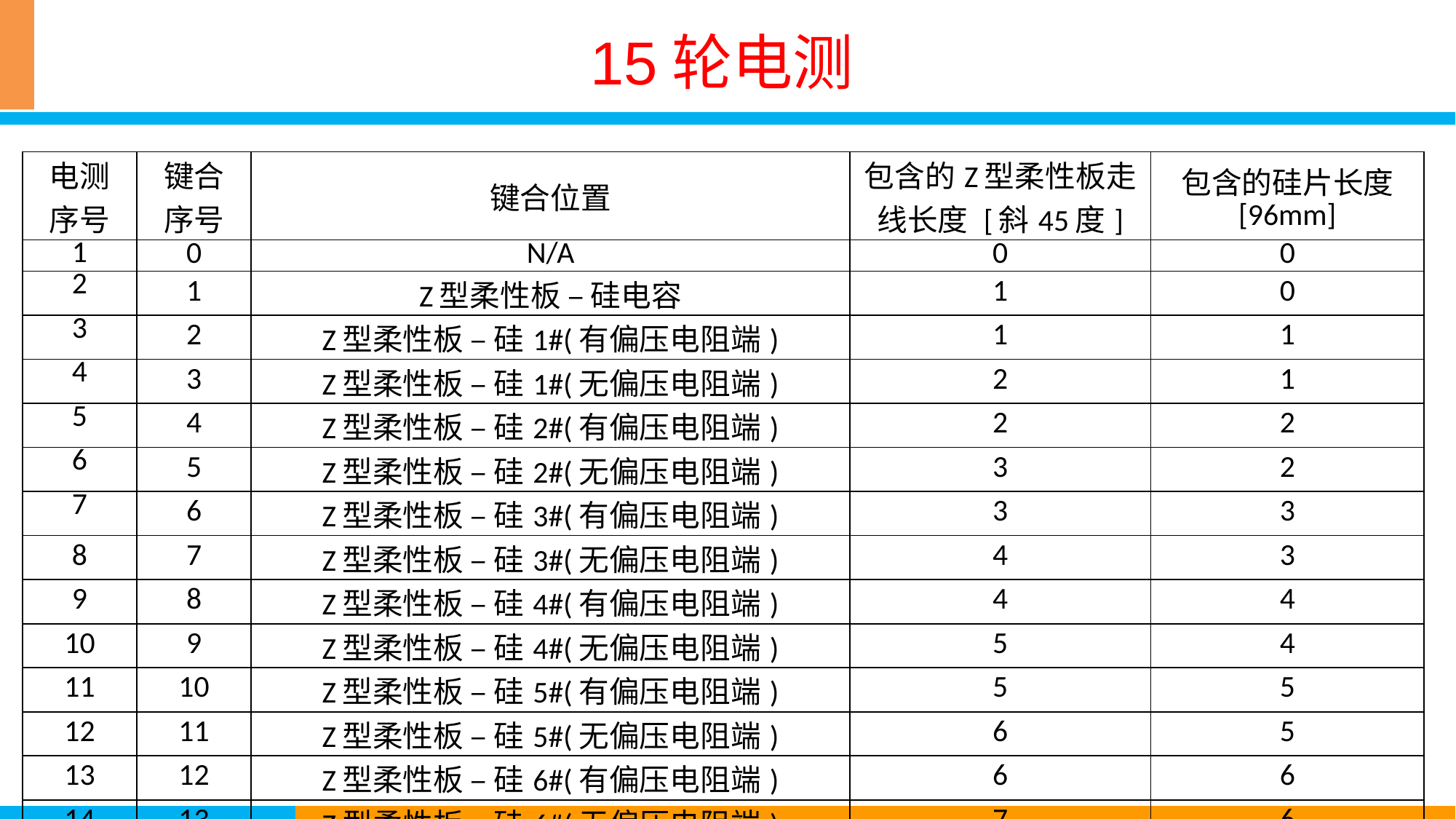

# 15轮电测

| 电测 序号 | 键合 序号 | 键合位置 | 包含的Z型柔性板走线长度 [斜45度] | 包含的硅片长度 [96mm] |
| --- | --- | --- | --- | --- |
| 1 | 0 | N/A | 0 | 0 |
| 2 | 1 | Z型柔性板 – 硅电容 | 1 | 0 |
| 3 | 2 | Z型柔性板 – 硅1#(有偏压电阻端) | 1 | 1 |
| 4 | 3 | Z型柔性板 – 硅1#(无偏压电阻端) | 2 | 1 |
| 5 | 4 | Z型柔性板 – 硅2#(有偏压电阻端) | 2 | 2 |
| 6 | 5 | Z型柔性板 – 硅2#(无偏压电阻端) | 3 | 2 |
| 7 | 6 | Z型柔性板 – 硅3#(有偏压电阻端) | 3 | 3 |
| 8 | 7 | Z型柔性板 – 硅3#(无偏压电阻端) | 4 | 3 |
| 9 | 8 | Z型柔性板 – 硅4#(有偏压电阻端) | 4 | 4 |
| 10 | 9 | Z型柔性板 – 硅4#(无偏压电阻端) | 5 | 4 |
| 11 | 10 | Z型柔性板 – 硅5#(有偏压电阻端) | 5 | 5 |
| 12 | 11 | Z型柔性板 – 硅5#(无偏压电阻端) | 6 | 5 |
| 13 | 12 | Z型柔性板 – 硅6#(有偏压电阻端) | 6 | 6 |
| 14 | 13 | Z型柔性板 – 硅6#(无偏压电阻端) | 7 | 6 |
| 15 | 14 | Z型柔性板 – 硅7#(有偏压电阻端) | 7 | 7 |